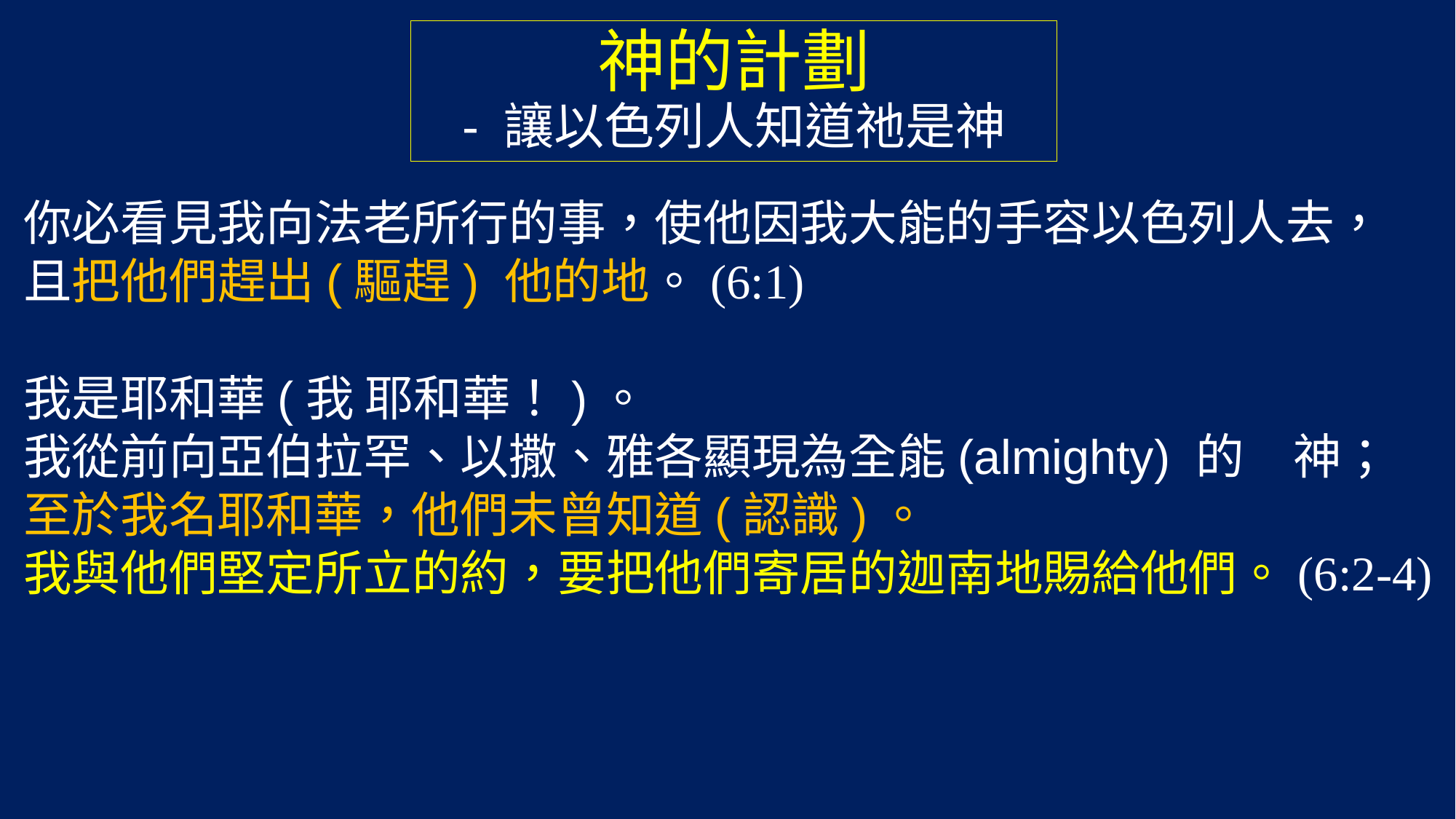

# 神的計劃 - 讓以色列人知道祂是神
你必看見我向法老所行的事，使他因我大能的手容以色列人去，
且把他們趕出(驅趕) 他的地。(6:1)

我是耶和華(我 耶和華！)。
我從前向亞伯拉罕、以撒、雅各顯現為全能(almighty) 的　神；
至於我名耶和華，他們未曾知道(認識)。
我與他們堅定所立的約，要把他們寄居的迦南地賜給他們。(6:2-4)